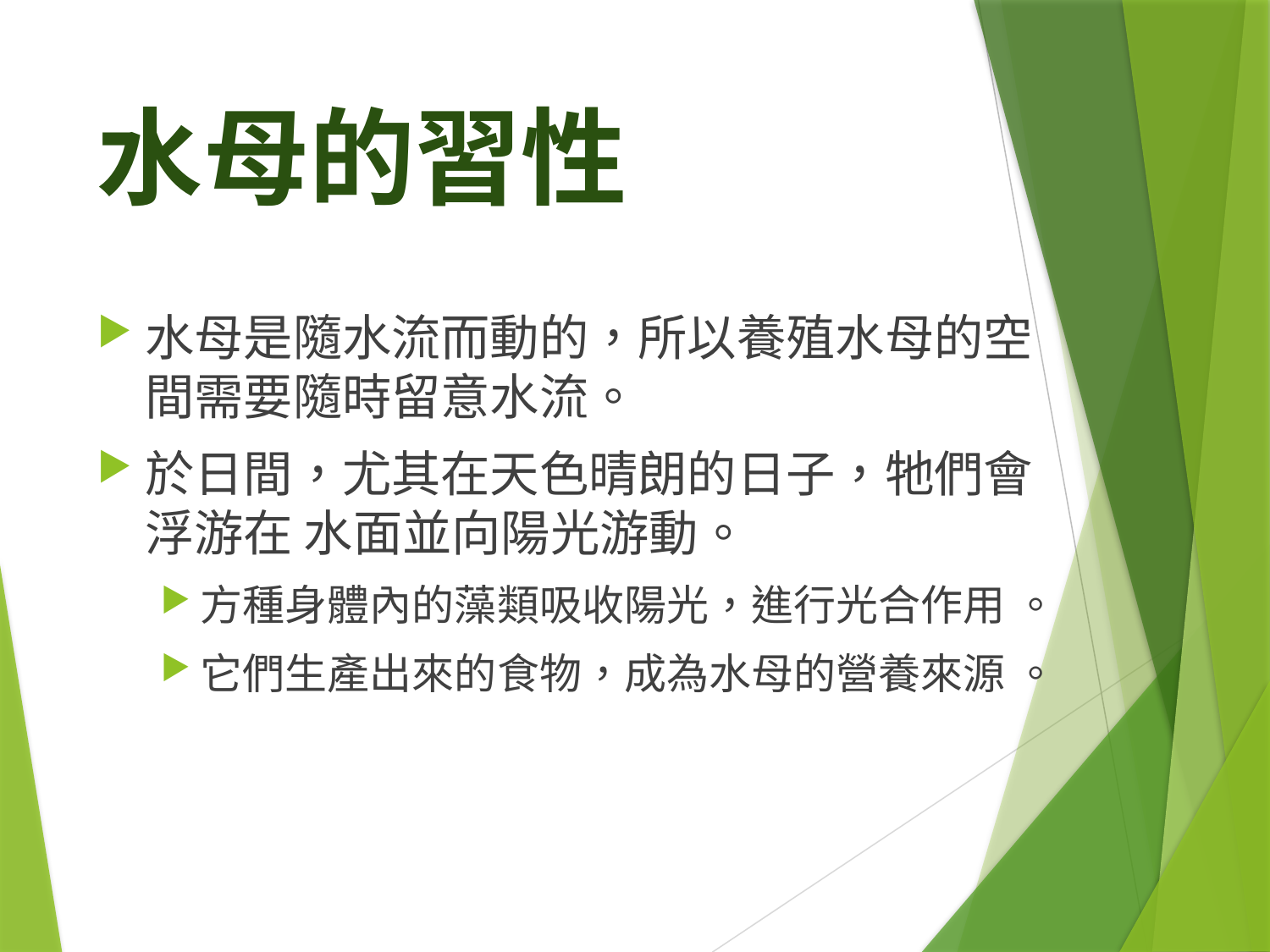

# 水母的習性
水母是隨水流而動的，所以養殖水母的空間需要隨時留意水流。
於日間，尤其在天色晴朗的日子，牠們會浮游在 水面並向陽光游動。
方種身體內的藻類吸收陽光，進行光合作用 。
它們生產出來的食物，成為水母的營養來源 。